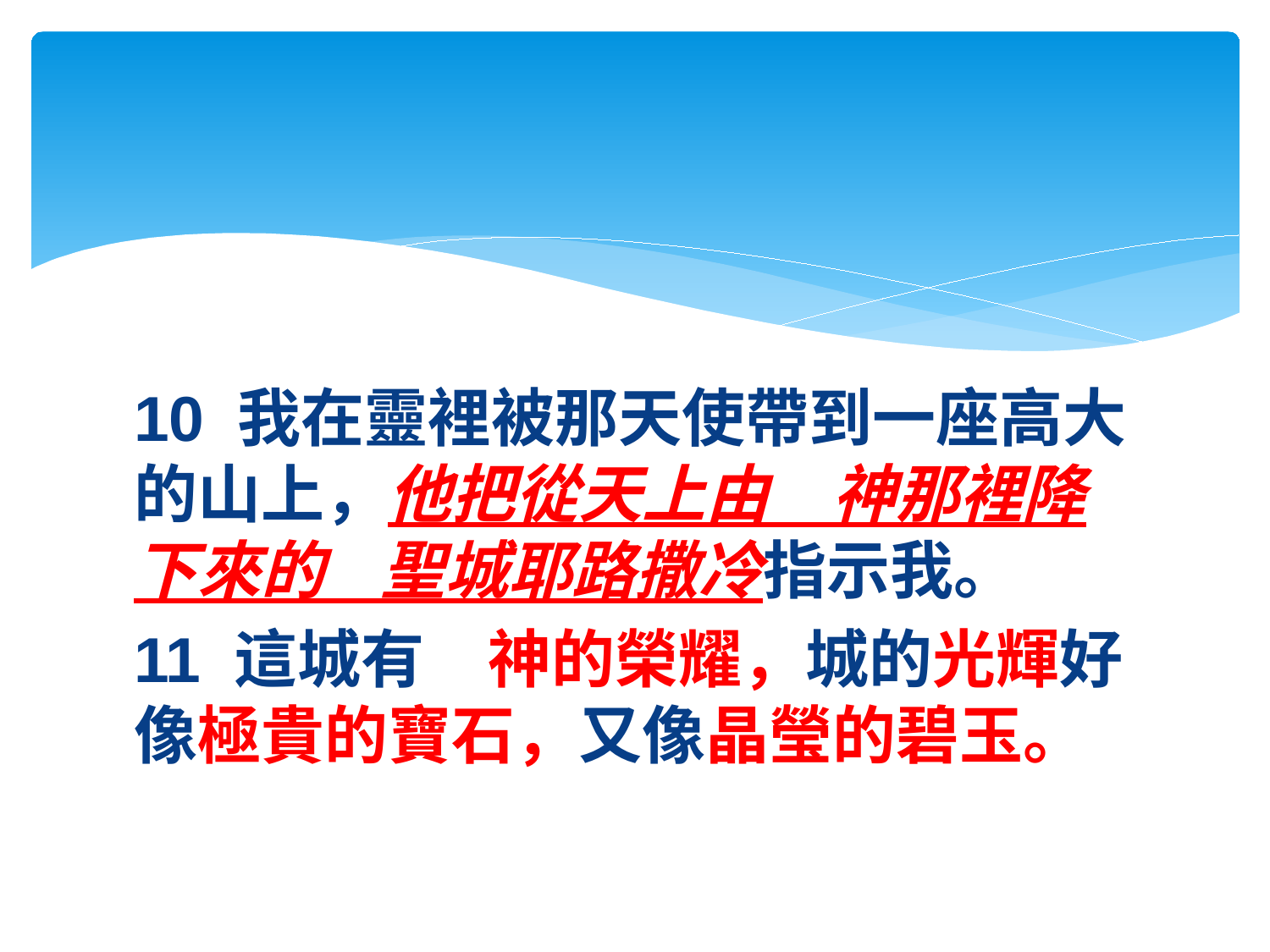

#
10 我在靈裡被那天使帶到一座高大的山上，他把從天上由　神那裡降下來的    聖城耶路撒冷指示我。
11 這城有　神的榮耀，城的光輝好像極貴的寶石，又像晶瑩的碧玉。